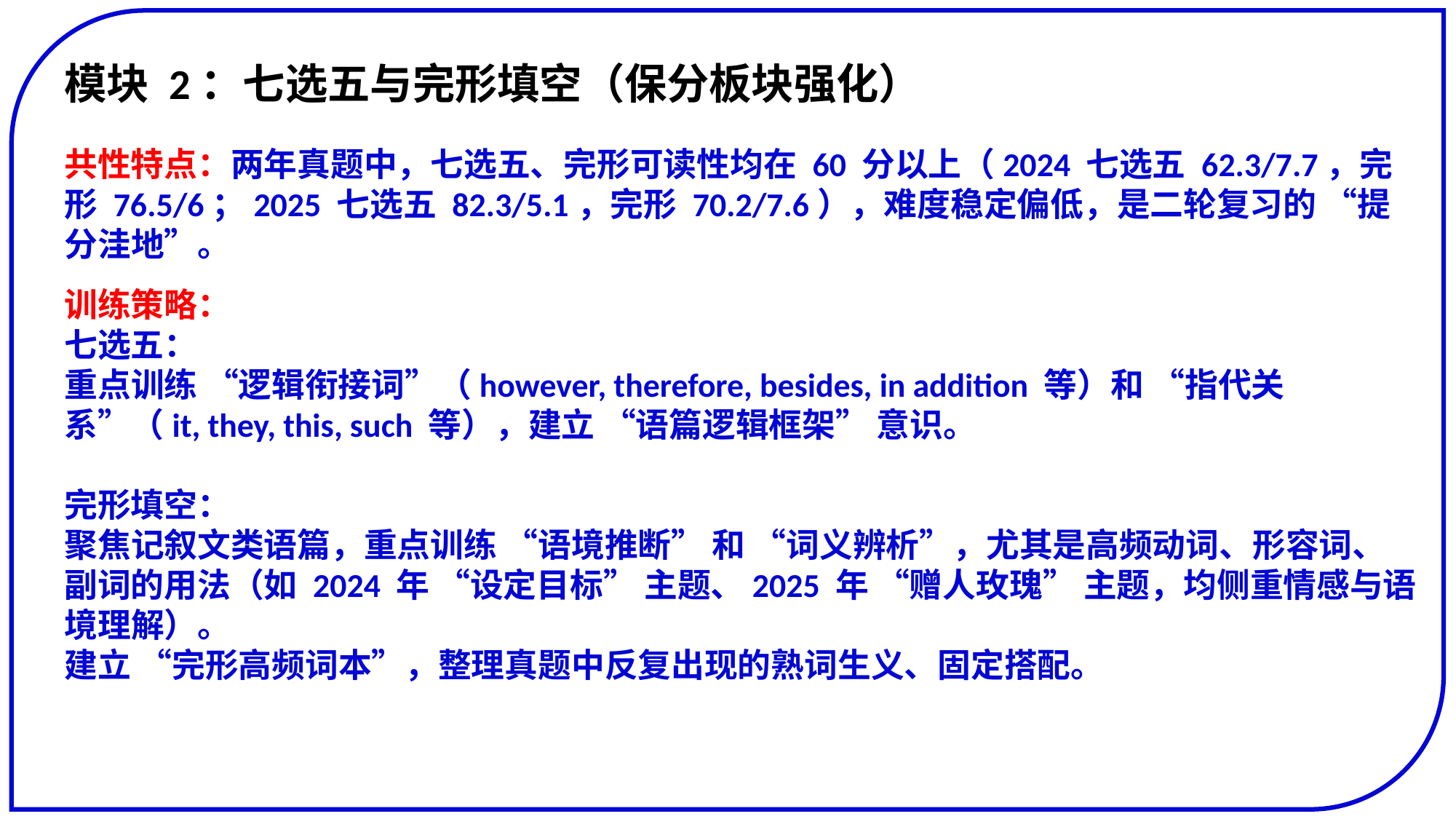

模块 2：七选五与完形填空（保分板块强化）
共性特点：两年真题中，七选五、完形可读性均在 60 分以上（2024 七选五 62.3/7.7，完形 76.5/6；2025 七选五 82.3/5.1，完形 70.2/7.6），难度稳定偏低，是二轮复习的 “提分洼地”。
训练策略：
七选五：
重点训练 “逻辑衔接词”（however, therefore, besides, in addition 等）和 “指代关系”（it, they, this, such 等），建立 “语篇逻辑框架” 意识。

完形填空：
聚焦记叙文类语篇，重点训练 “语境推断” 和 “词义辨析”，尤其是高频动词、形容词、副词的用法（如 2024 年 “设定目标” 主题、2025 年 “赠人玫瑰” 主题，均侧重情感与语境理解）。
建立 “完形高频词本”，整理真题中反复出现的熟词生义、固定搭配。